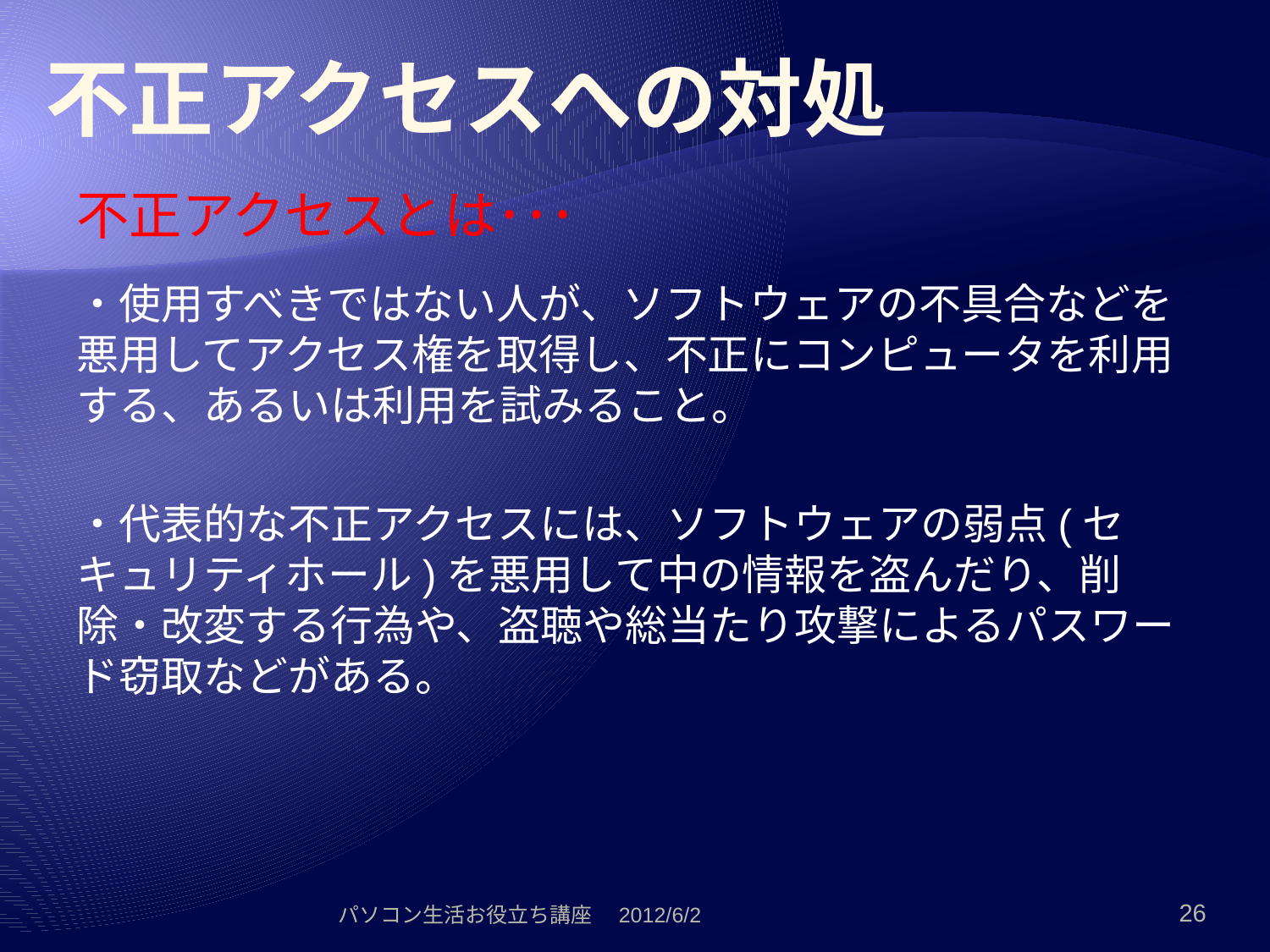

# 不正アクセスへの対処
不正アクセスとは･･･
・使用すべきではない人が、ソフトウェアの不具合などを悪用してアクセス権を取得し、不正にコンピュータを利用する、あるいは利用を試みること。

・代表的な不正アクセスには、ソフトウェアの弱点(セキュリティホール)を悪用して中の情報を盗んだり、削除・改変する行為や、盗聴や総当たり攻撃によるパスワード窃取などがある。
パソコン生活お役立ち講座　2012/6/2
26